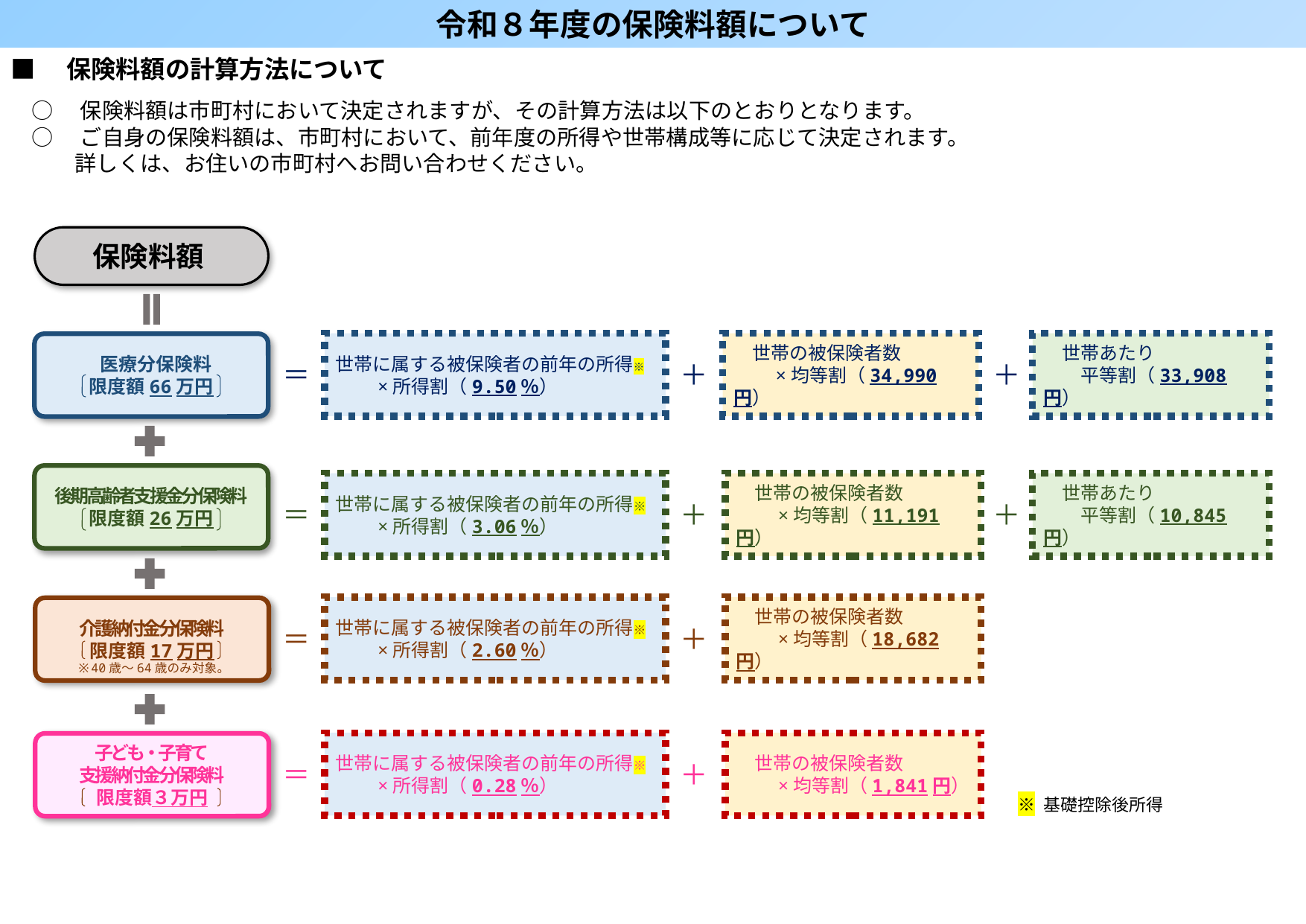

令和８年度の保険料額について
■　保険料額の計算方法について
○　保険料額は市町村において決定されますが、その計算方法は以下のとおりとなります。
○　ご自身の保険料額は、市町村において、前年度の所得や世帯構成等に応じて決定されます。
　　詳しくは、お住いの市町村へお問い合わせください。
保険料額

世帯に属する被保険者の前年の所得※
　　×所得割（9.50％）
　世帯の被保険者数
　　×均等割（34,990円）
　世帯あたり
　　平等割（33,908円）
＝
＋
＋
 医療分保険料
限度額66万円

後期高齢者支援金分保険料
限度額26万円
世帯に属する被保険者の前年の所得※
　　×所得割（3.06％）
　世帯の被保険者数
　　×均等割（11,191円）
　世帯あたり
　　平等割（10,845円）
＝
＋
＋

世帯に属する被保険者の前年の所得※
　　×所得割（2.60％）
　世帯の被保険者数
　　×均等割（18,682円）
＝
＋
介護納付金分保険料
限度額17万円

※40歳～64歳のみ対象。

世帯に属する被保険者の前年の所得※
　　×所得割（0.28％）
　世帯の被保険者数
　　×均等割（1,841円）
＝
＋
子ども・子育て
支援納付金分保険料
限度額３万円
※ 基礎控除後所得